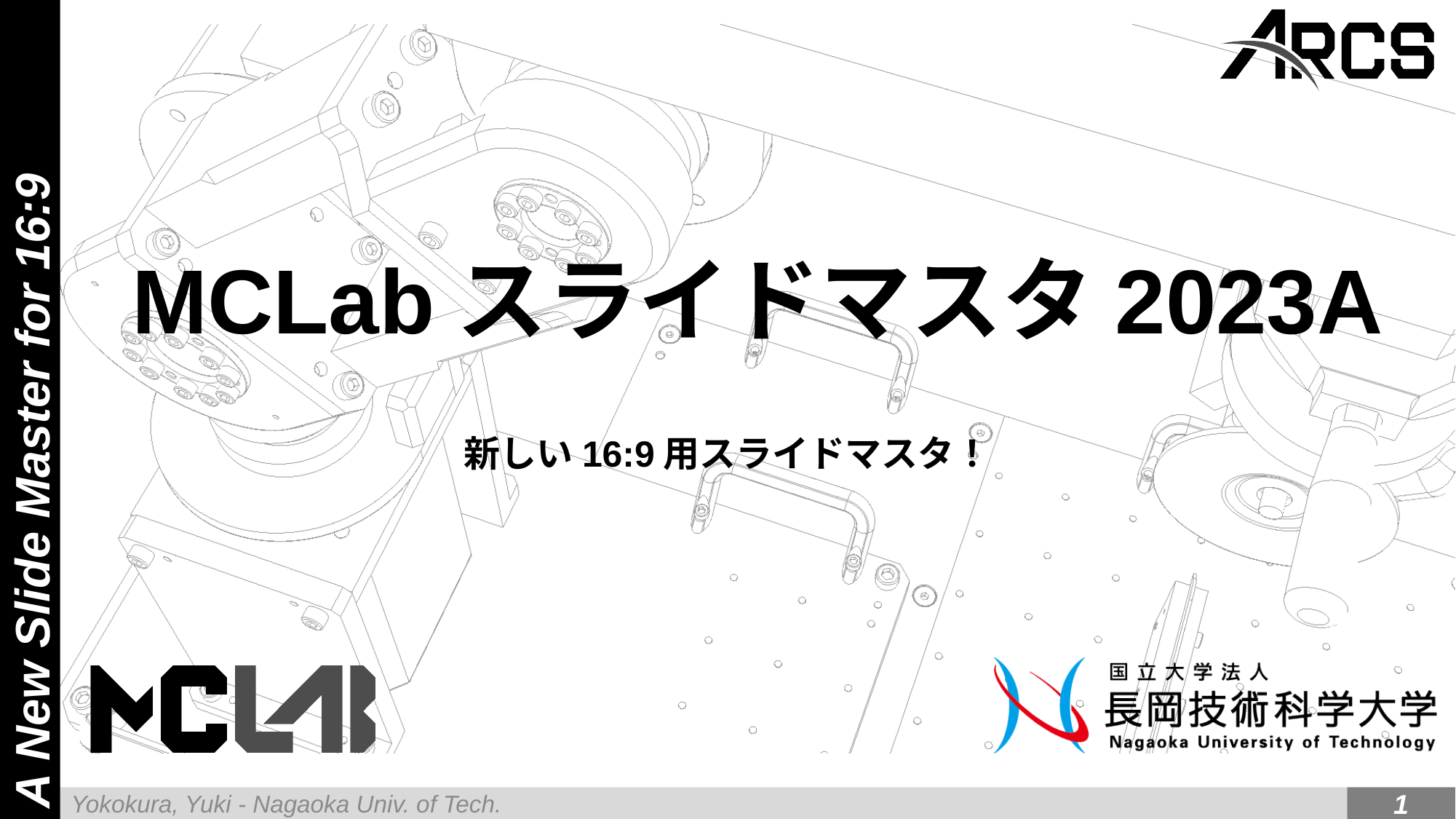

# MCLabスライドマスタ2023A
A New Slide Master for 16:9
新しい16:9用スライドマスタ！
1
Yokokura, Yuki - Nagaoka Univ. of Tech.